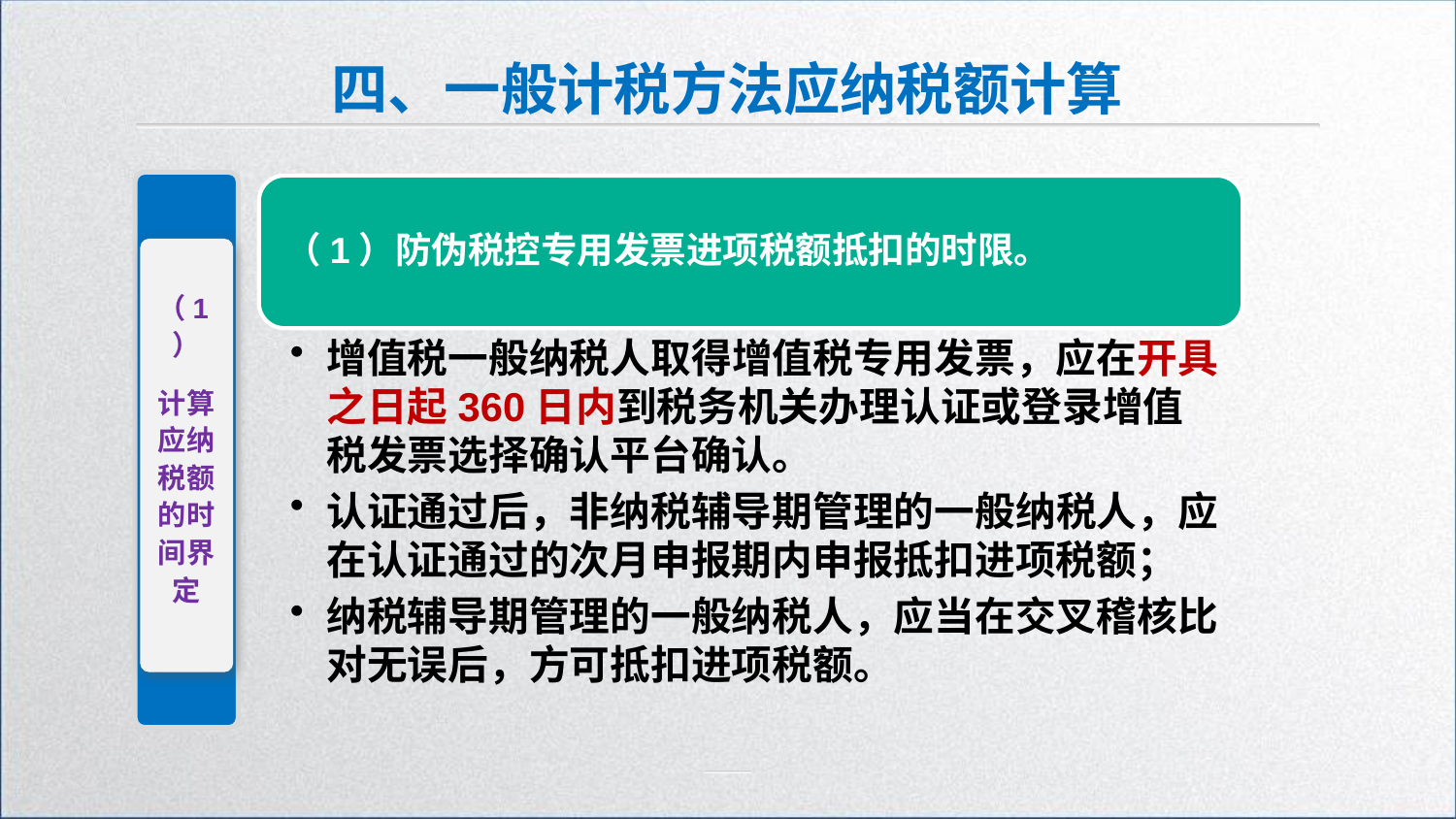

四、一般计税方法应纳税额计算

（1）防伪税控专用发票进项税额抵扣的时限。
增值税一般纳税人取得增值税专用发票，应在开具之日起360日内到税务机关办理认证或登录增值税发票选择确认平台确认。
认证通过后，非纳税辅导期管理的一般纳税人，应在认证通过的次月申报期内申报抵扣进项税额；
纳税辅导期管理的一般纳税人，应当在交叉稽核比对无误后，方可抵扣进项税额。
（1）
计算应纳税额的时间界定